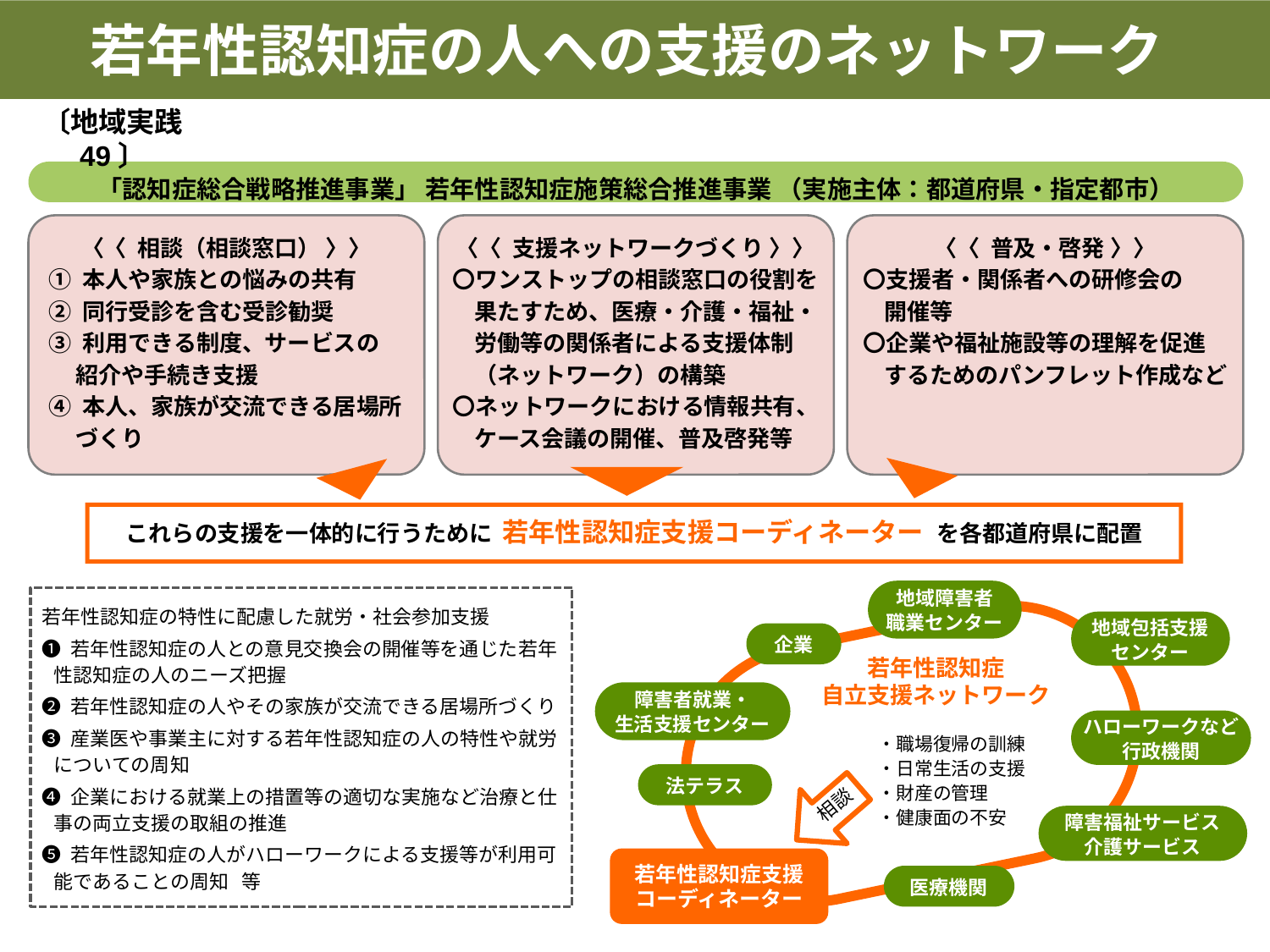

若年性認知症の人への支援のネットワーク
〔地域実践 49〕
「認知症総合戦略推進事業」 若年性認知症施策総合推進事業 （実施主体：都道府県・指定都市）
〈〈  相談（相談窓口） 〉〉
① 本人や家族との悩みの共有
② 同行受診を含む受診勧奨
③ 利用できる制度、サービスの
    紹介や手続き支援
④ 本人、家族が交流できる居場所
    づくり
〈〈  支援ネットワークづくり 〉〉
〇ワンストップの相談窓口の役割を
   果たすため、医療・介護・福祉・
   労働等の関係者による支援体制
   （ネットワーク）の構築
〇ネットワークにおける情報共有、
   ケース会議の開催、普及啓発等

〈〈  普及・啓発 〉〉
〇支援者・関係者への研修会の
   開催等
〇企業や福祉施設等の理解を促進
   するためのパンフレット作成など

これらの支援を一体的に行うために  若年性認知症支援コーディネーター  を各都道府県に配置

地域障害者
職業センター
若年性認知症の特性に配慮した就労・社会参加支援
❶ 若年性認知症の人との意見交換会の開催等を通じた若年性認知症の人のニーズ把握
❷ 若年性認知症の人やその家族が交流できる居場所づくり
❸ 産業医や事業主に対する若年性認知症の人の特性や就労についての周知
❹ 企業における就業上の措置等の適切な実施など治療と仕事の両立支援の取組の推進
❺ 若年性認知症の人がハローワークによる支援等が利用可能であることの周知   等
地域包括支援
センター
企業

若年性認知症
自立支援ネットワーク
障害者就業・
生活支援センター
ハローワークなど
行政機関
・職場復帰の訓練
・日常生活の支援
・財産の管理
・健康面の不安
法テラス

相談
障害福祉サービス
介護サービス
若年性認知症支援
コーディネーター
医療機関